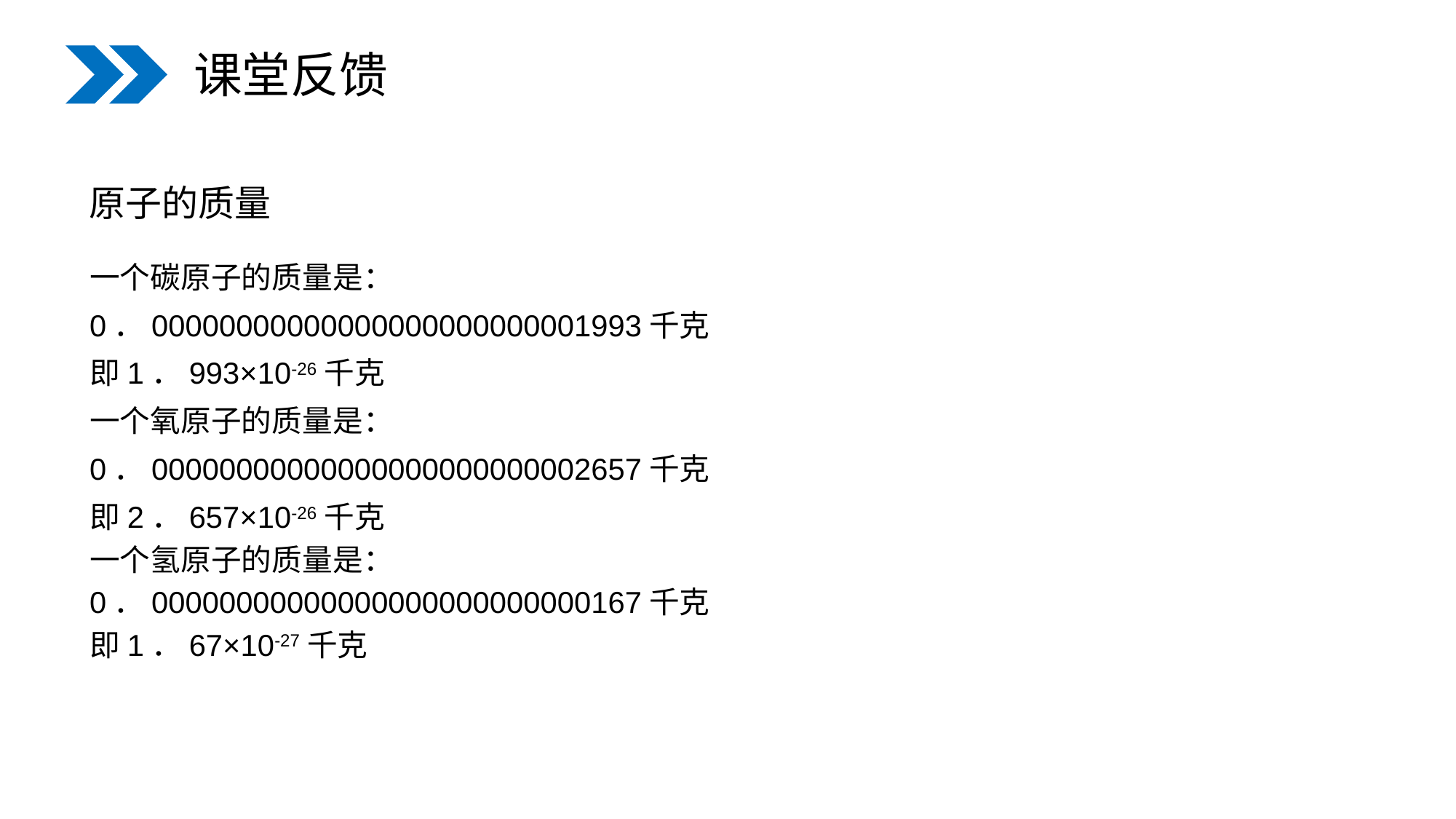

课堂反馈
原子的质量
一个碳原子的质量是：
0．00000000000000000000000001993千克
即1．993×10-26千克
一个氧原子的质量是：
0．00000000000000000000000002657千克
即2．657×10-26千克
一个氢原子的质量是：
0．00000000000000000000000000167千克
即1．67×10-27千克